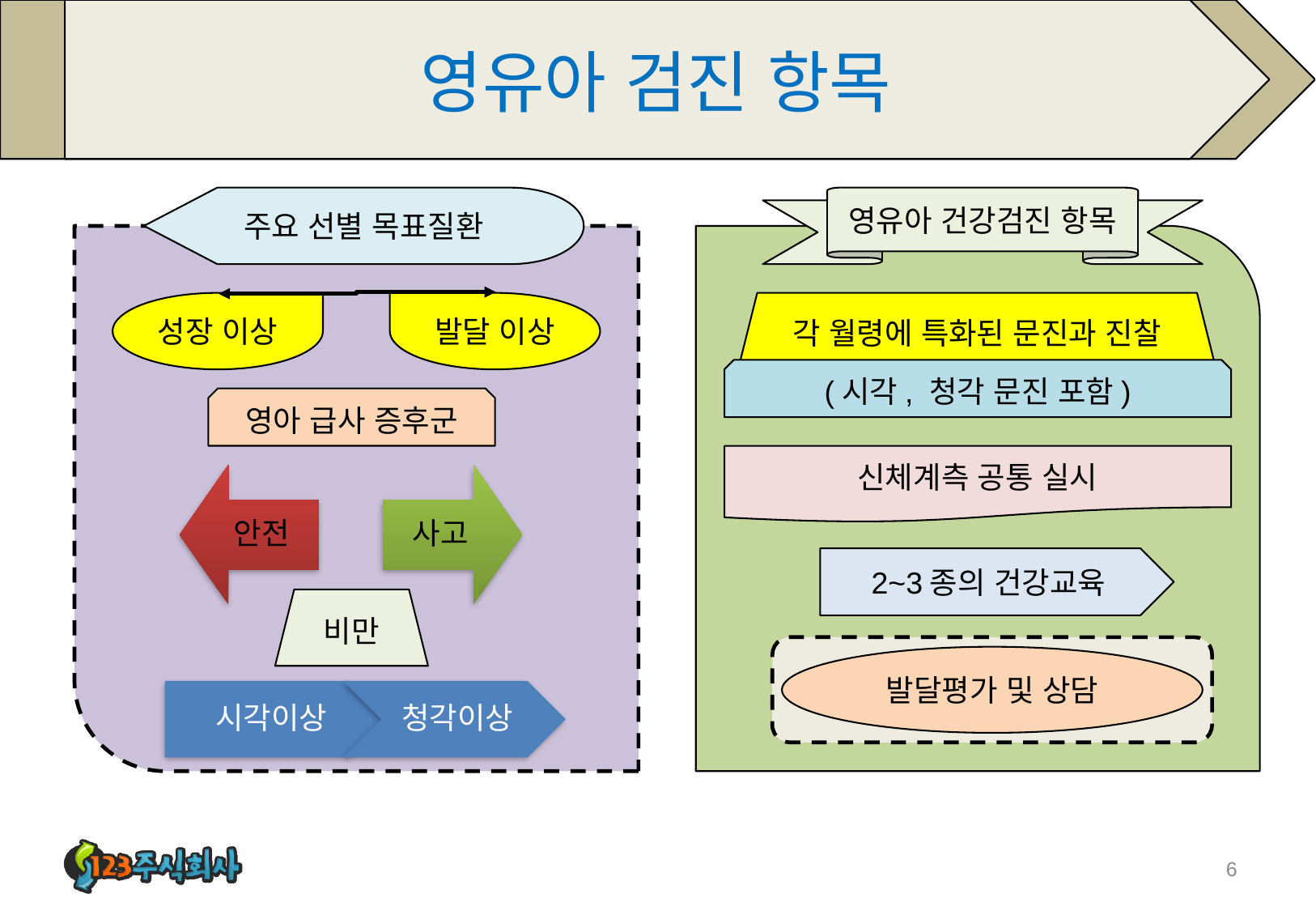

# 영유아 검진 항목
주요 선별 목표질환

성장 이상
발달 이상
영아 급사 증후군
안전
사고
비만
시각이상
청각이상
영유아 건강검진 항목

각 월령에 특화된 문진과 진찰
(시각, 청각 문진 포함)
신체계측 공통 실시
2~3종의 건강교육

발달평가 및 상담
6